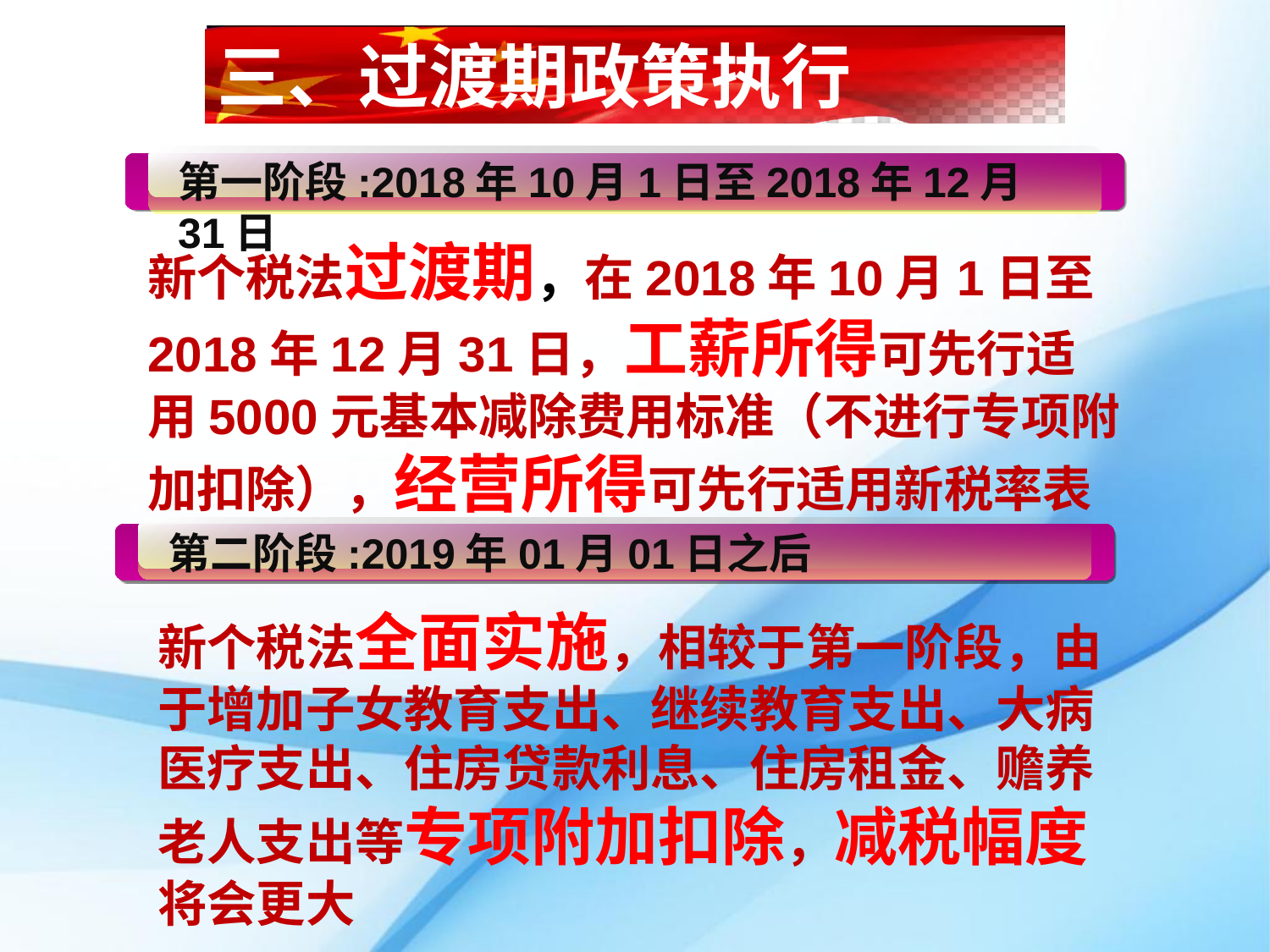

三、过渡期政策执行

第一阶段:2018年10月1日至2018年12月31日
新个税法过渡期，在2018年10月1日至2018年12月31日，工薪所得可先行适用5000元基本减除费用标准（不进行专项附加扣除），经营所得可先行适用新税率表

第二阶段:2019年01月01日之后
新个税法全面实施，相较于第一阶段，由于增加子女教育支出、继续教育支出、大病医疗支出、住房贷款利息、住房租金、赡养老人支出等专项附加扣除，减税幅度
将会更大